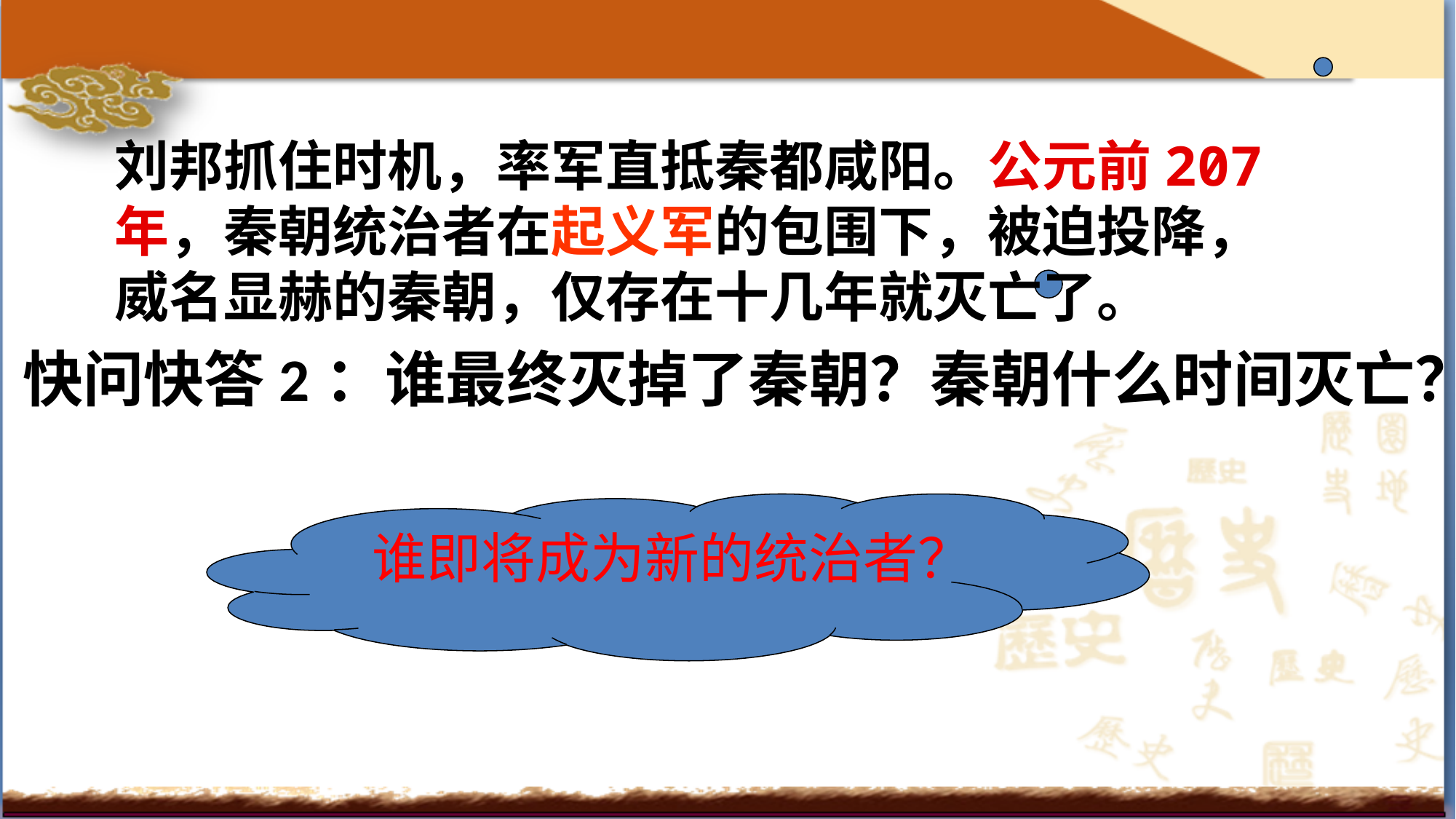

刘邦抓住时机，率军直抵秦都咸阳。公元前207年，秦朝统治者在起义军的包围下，被迫投降，威名显赫的秦朝，仅存在十几年就灭亡了。
快问快答2：谁最终灭掉了秦朝？秦朝什么时间灭亡？
谁即将成为新的统治者？